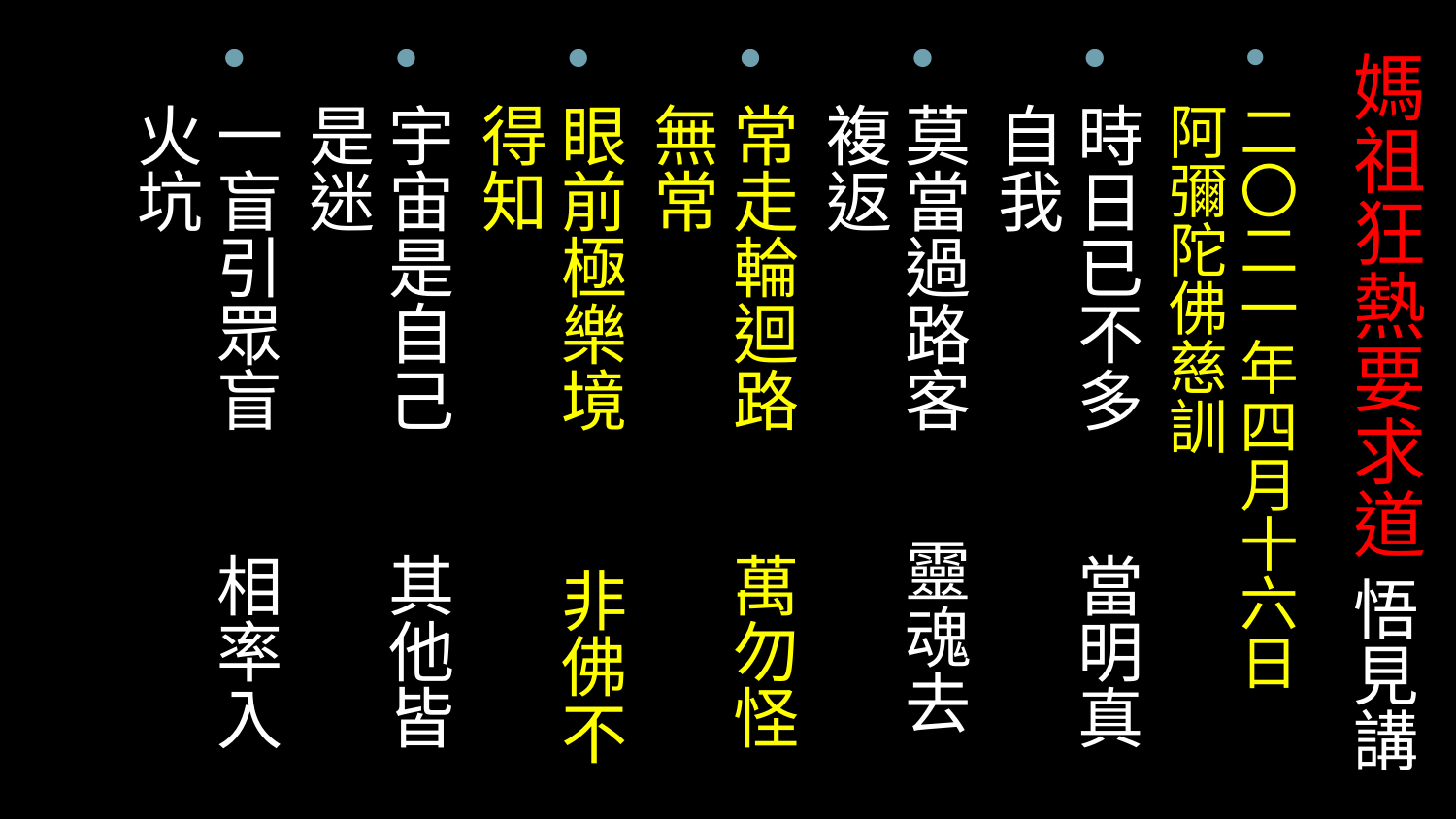

# 媽祖狂熱要求道 悟見講
二〇二一年四月十六日    阿彌陀佛慈訓
時日已不多        當明真自我
莫當過路客       靈魂去複返
常走輪迴路        萬勿怪無常
眼前極樂境         非佛不得知
宇宙是自己        其他皆是迷
一盲引眾盲        相率入火坑